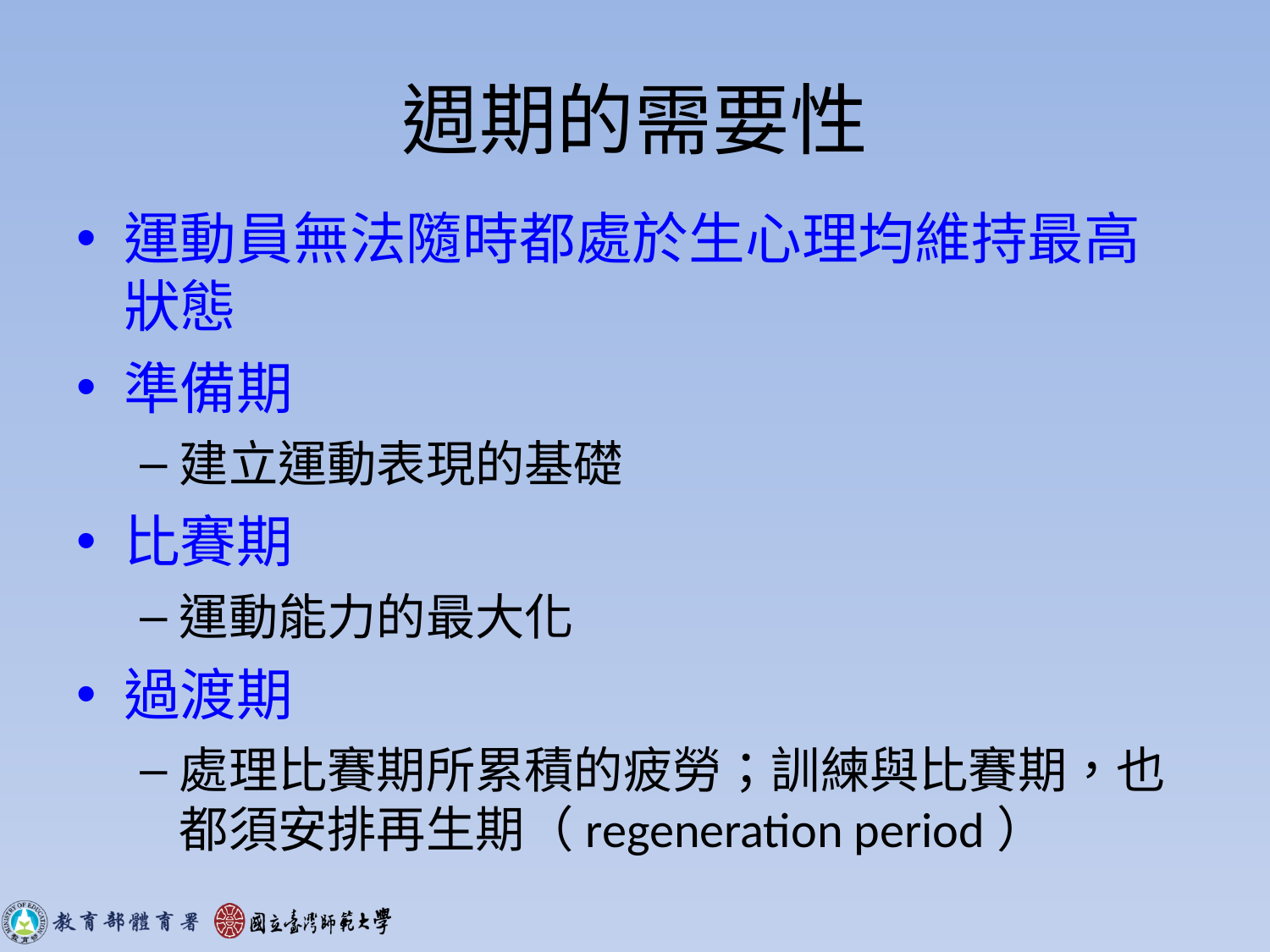

# 週期的需要性
運動員無法隨時都處於生心理均維持最高狀態
準備期
建立運動表現的基礎
比賽期
運動能力的最大化
過渡期
處理比賽期所累積的疲勞；訓練與比賽期，也都須安排再生期（regeneration period）